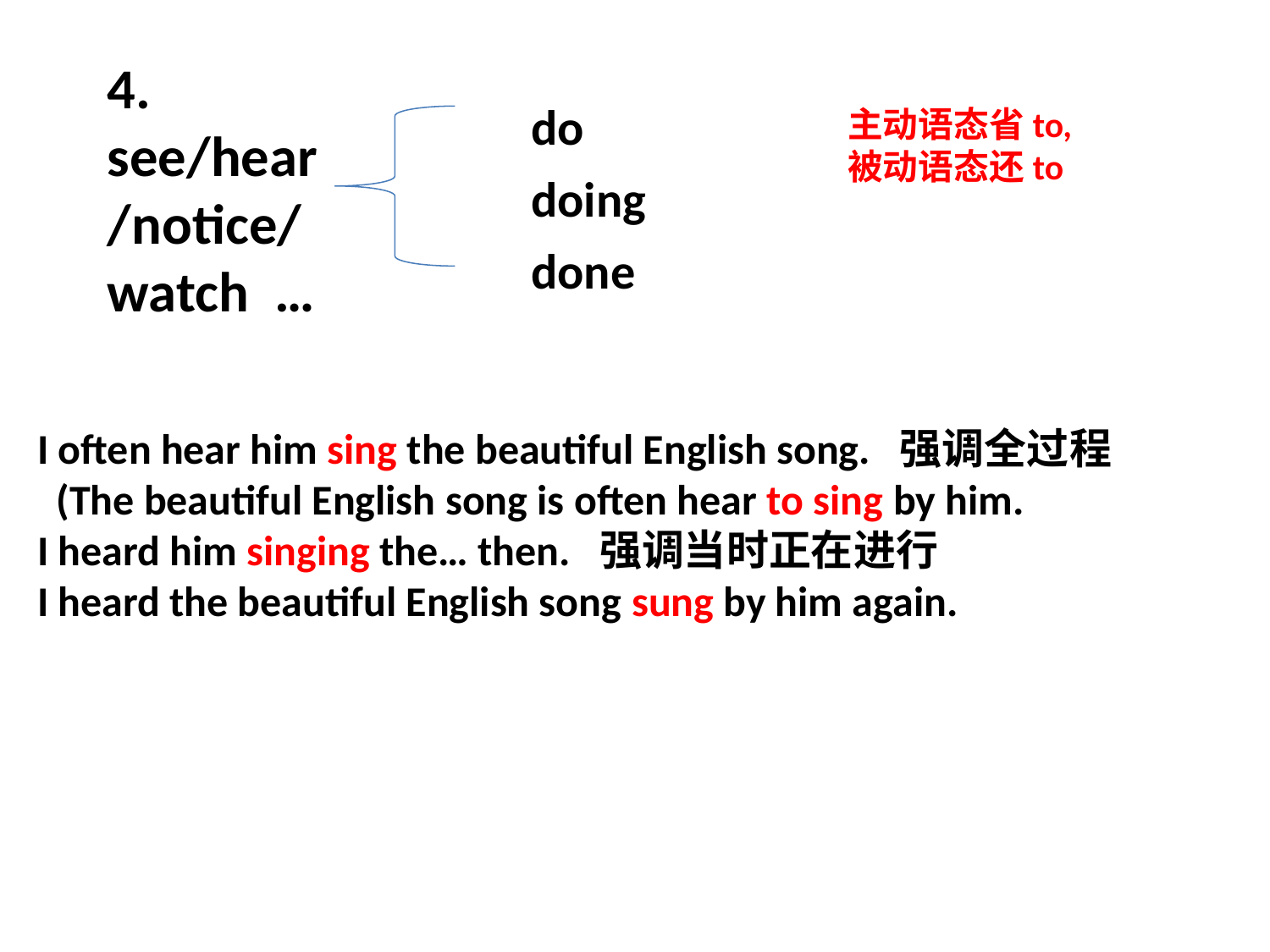

4. see/hear/notice/watch  …
   do
   doing
   done

主动语态省to,
被动语态还to

I often hear him sing the beautiful English song.  强调全过程
  (The beautiful English song is often hear to sing by him.
I heard him singing the… then.  强调当时正在进行
I heard the beautiful English song sung by him again.